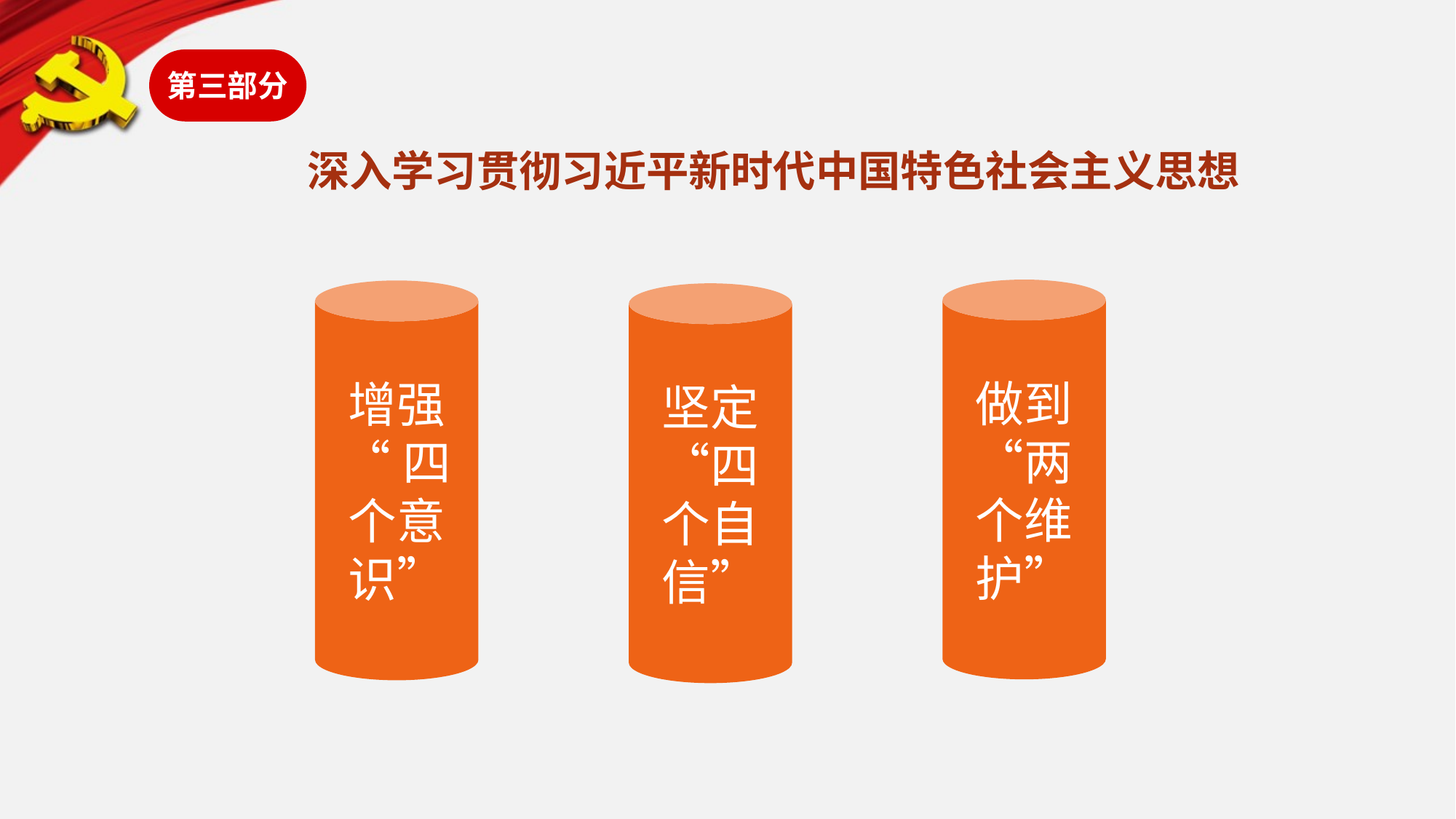

第三部分
深入学习贯彻习近平新时代中国特色社会主义思想
做到“两个维护”
增强
“四个意识”
坚定“四个自信”